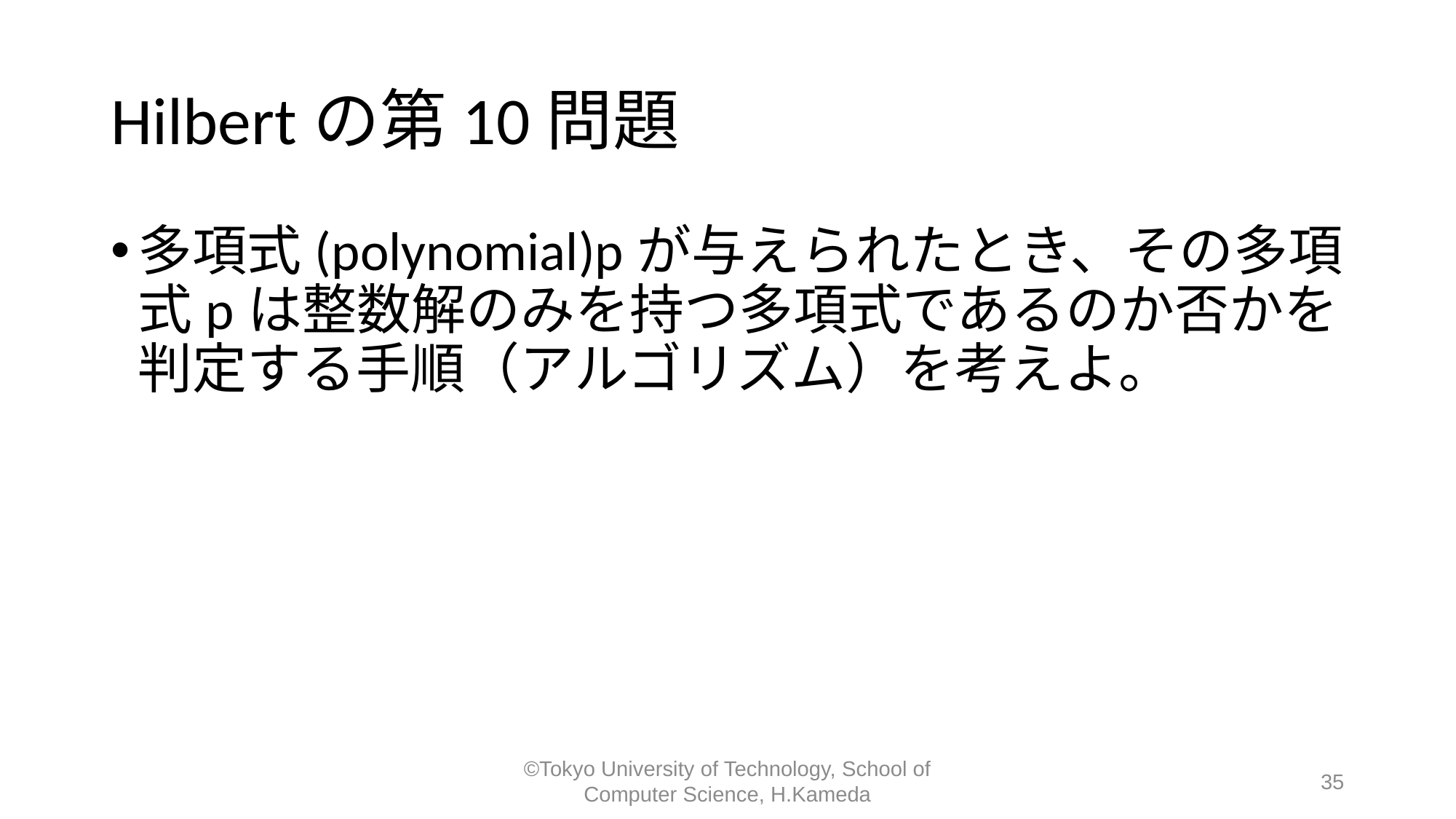

# Hilbertの第10問題
多項式(polynomial)pが与えられたとき、その多項式pは整数解のみを持つ多項式であるのか否かを判定する手順（アルゴリズム）を考えよ。
©Tokyo University of Technology, School of Computer Science, H.Kameda
35